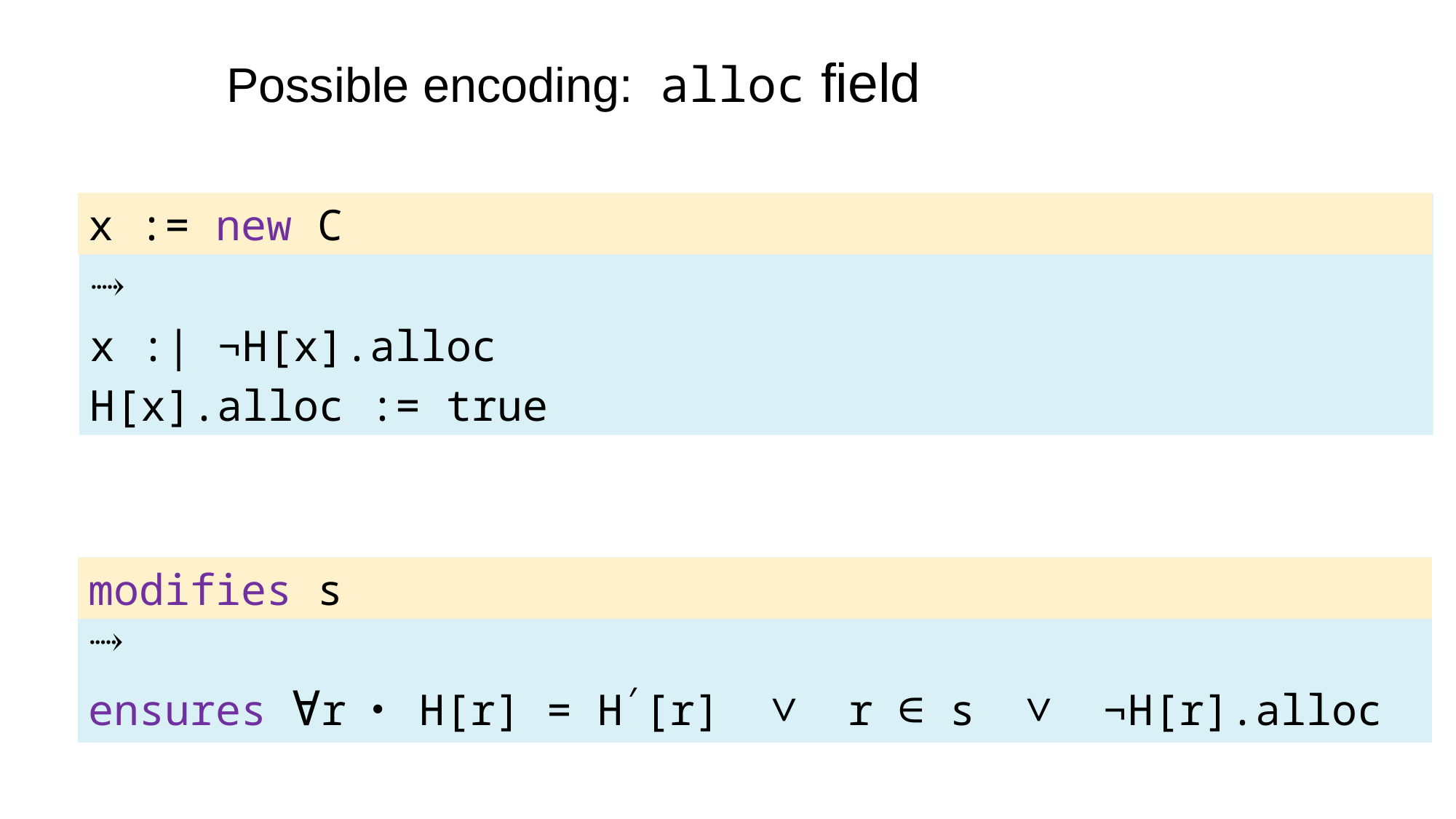

Possible encoding:  alloc field
x := new C

⤑
x :| ¬H[x].alloc
H[x].alloc := true
modifies s

⤑
ensures ∀r・ H[r] = H′[r]  ∨  r ∈ s  ∨  ¬H[r].alloc